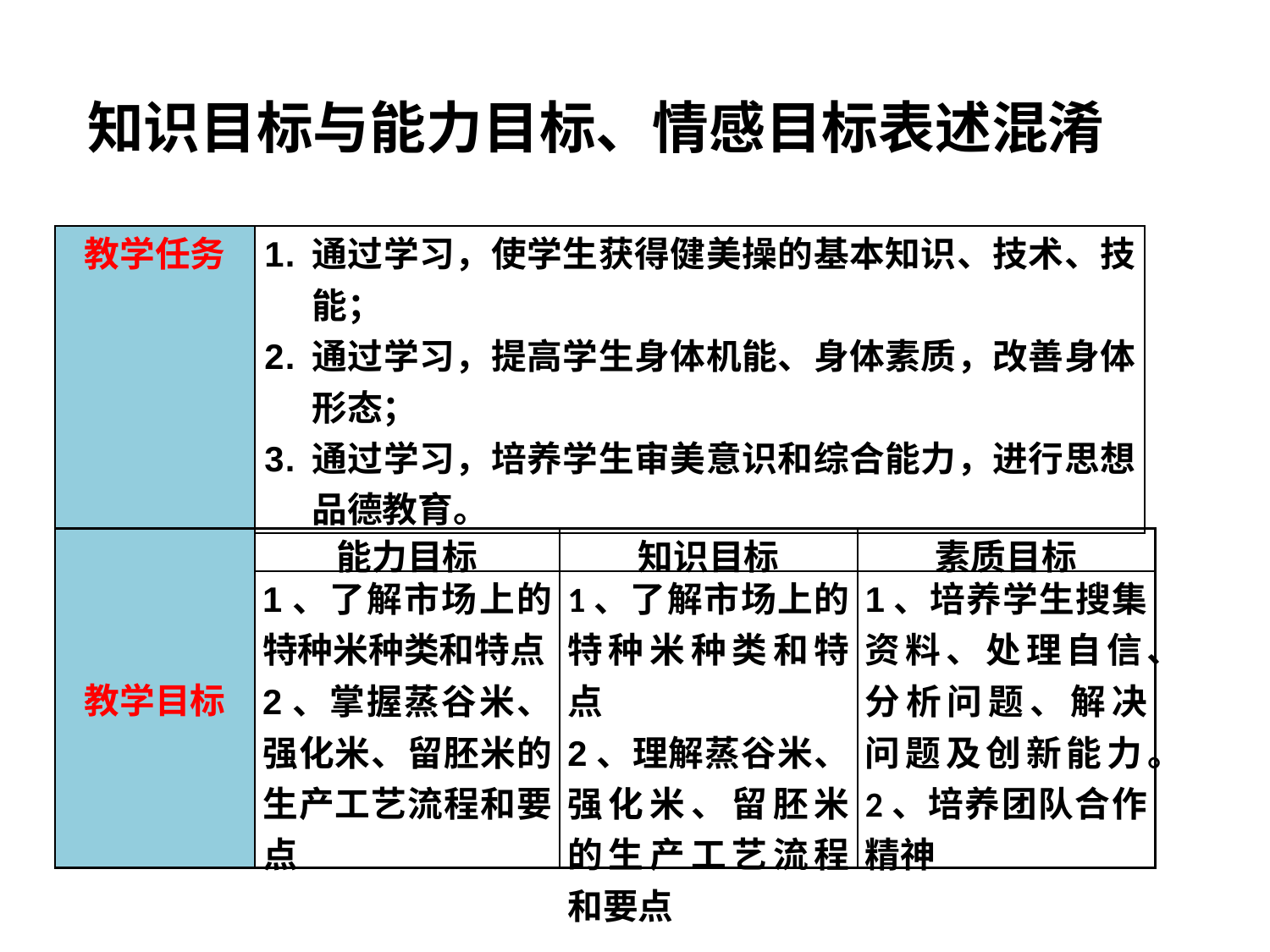

知识目标与能力目标、情感目标表述混淆

| 教学任务 | 通过学习，使学生获得健美操的基本知识、技术、技能； 通过学习，提高学生身体机能、身体素质，改善身体形态； 通过学习，培养学生审美意识和综合能力，进行思想品德教育。 |
| --- | --- |
| 教学目标 | 能力目标 | 知识目标 | 素质目标 |
| --- | --- | --- | --- |
|  | 1、了解市场上的特种米种类和特点 2、掌握蒸谷米、强化米、留胚米的生产工艺流程和要点 | 1、了解市场上的特种米种类和特点 2、理解蒸谷米、强化米、留胚米的生产工艺流程和要点 | 1、培养学生搜集资料、处理自信、分析问题、解决问题及创新能力。 2、培养团队合作精神 |